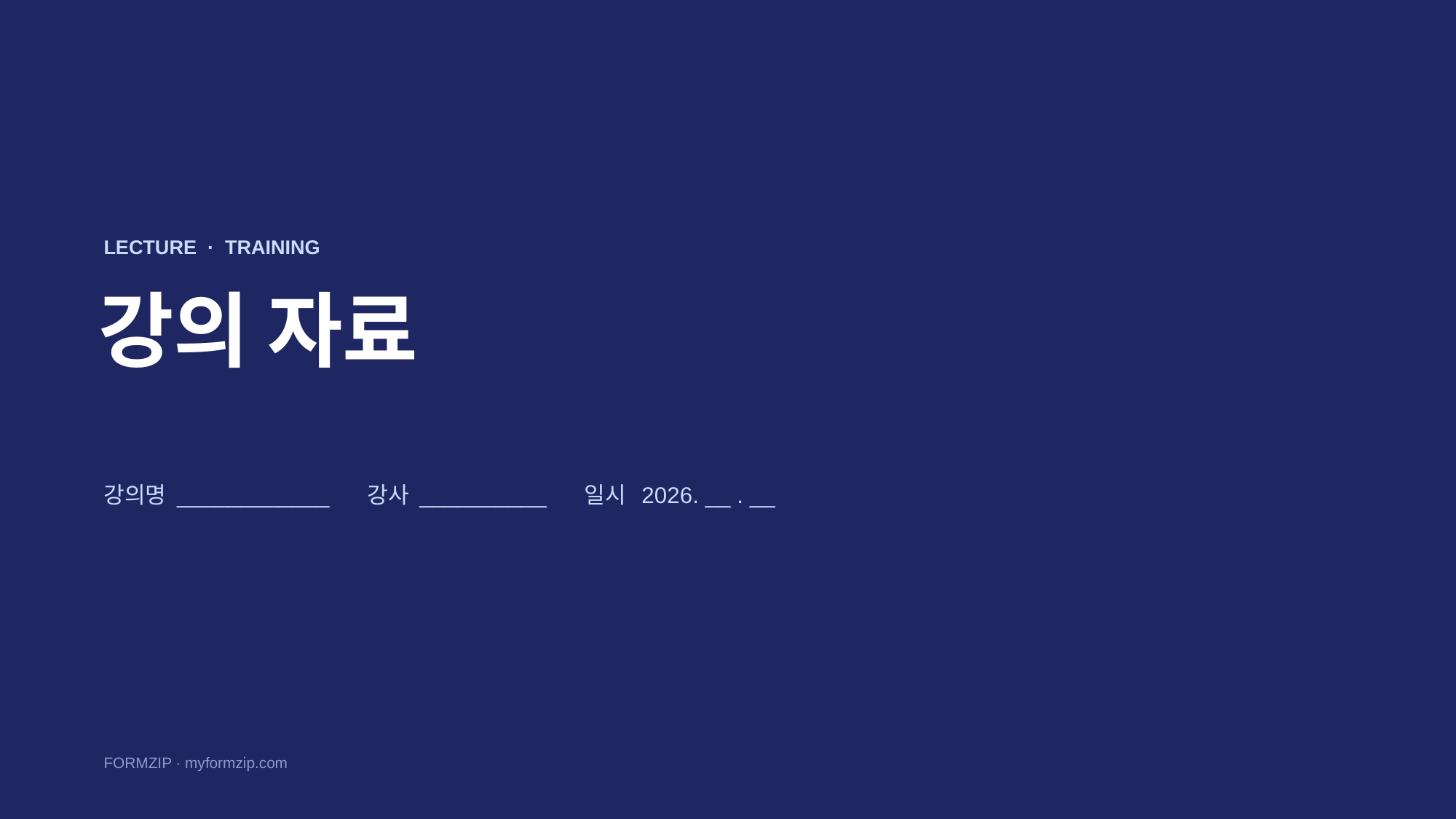

LECTURE  ·  TRAINING
강의 자료
강의명 ____________     강사 __________     일시  2026. __ . __
FORMZIP · myformzip.com